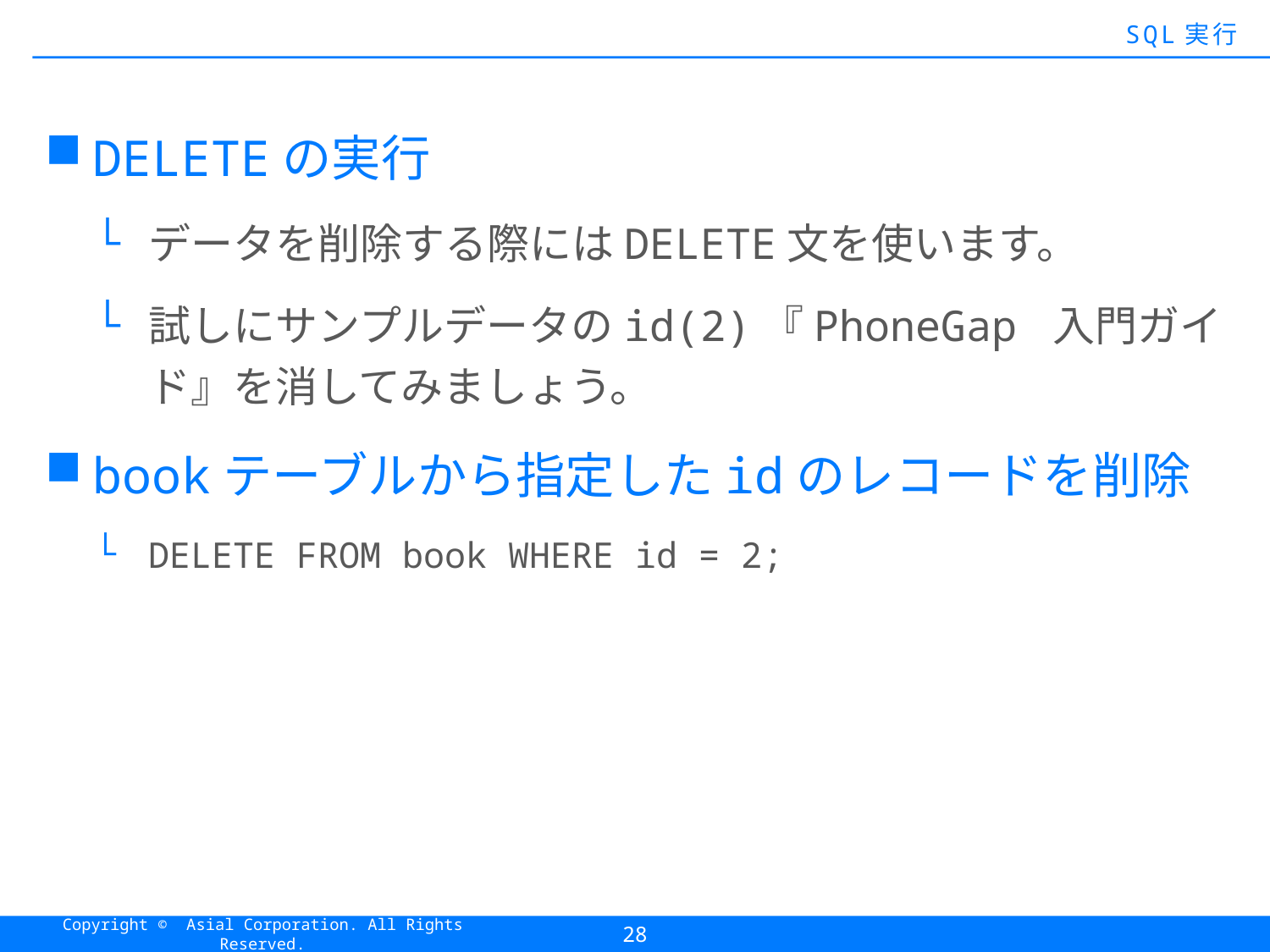

#
SQL実行
DELETEの実行
データを削除する際にはDELETE文を使います。
試しにサンプルデータのid(2)『PhoneGap 入門ガイド』を消してみましょう。
bookテーブルから指定したidのレコードを削除
DELETE FROM book WHERE id = 2;
28